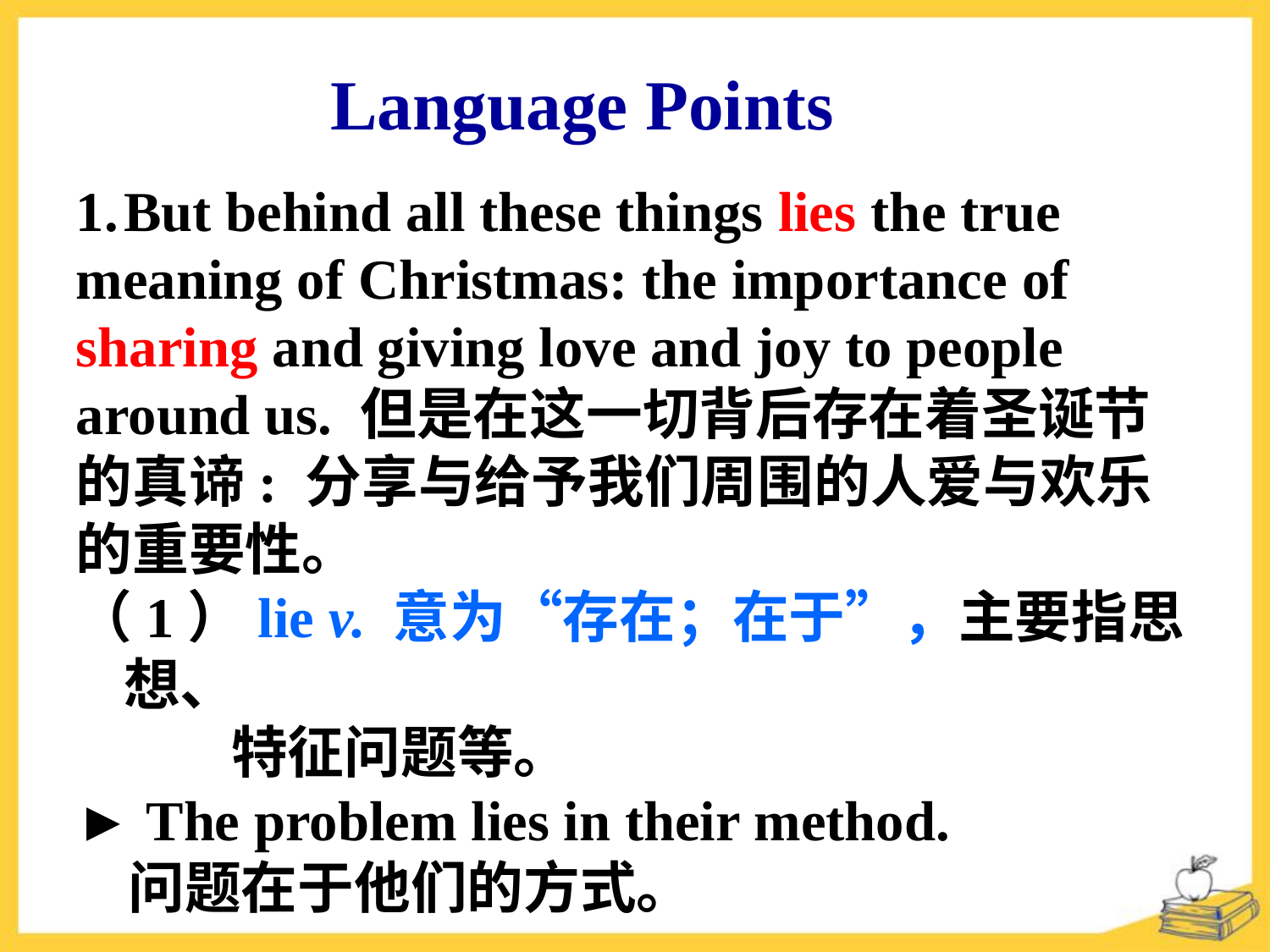

Language Points
But behind all these things lies the true
meaning of Christmas: the importance of
sharing and giving love and joy to people
around us. 但是在这一切背后存在着圣诞节
的真谛: 分享与给予我们周围的人爱与欢乐
的重要性。
（1）lie v. 意为“存在；在于”，主要指思想、
           特征问题等。
► The problem lies in their method.
   问题在于他们的方式。